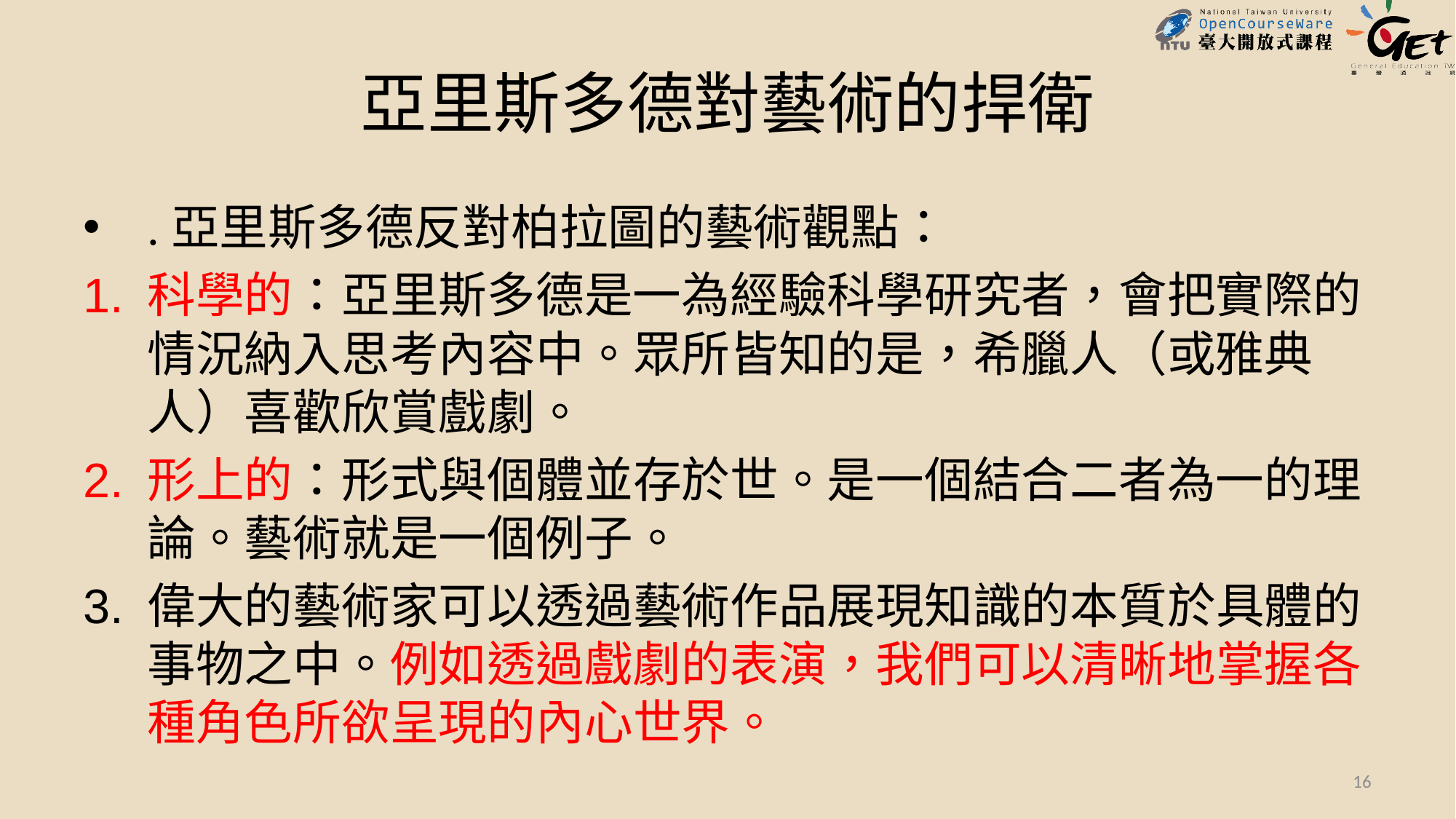

# 亞里斯多德對藝術的捍衛
.亞里斯多德反對柏拉圖的藝術觀點：
科學的：亞里斯多德是一為經驗科學研究者，會把實際的情況納入思考內容中。眾所皆知的是，希臘人（或雅典人）喜歡欣賞戲劇。
形上的：形式與個體並存於世。是一個結合二者為一的理論。藝術就是一個例子。
偉大的藝術家可以透過藝術作品展現知識的本質於具體的事物之中。例如透過戲劇的表演，我們可以清晰地掌握各種角色所欲呈現的內心世界。

16